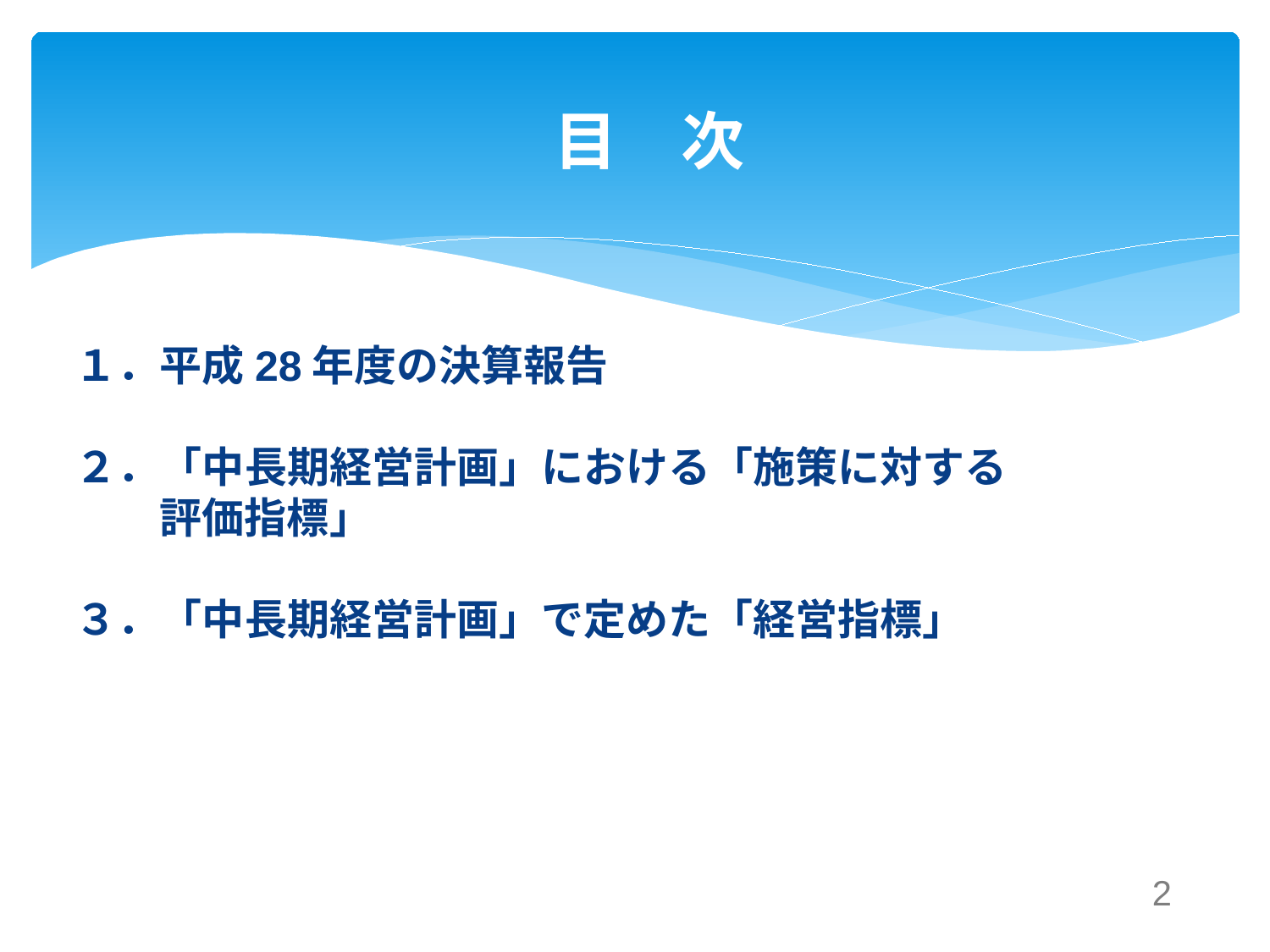

# 目　次

１．平成28年度の決算報告

２．「中長期経営計画」における「施策に対する
　　評価指標」

３．「中長期経営計画」で定めた「経営指標」

2